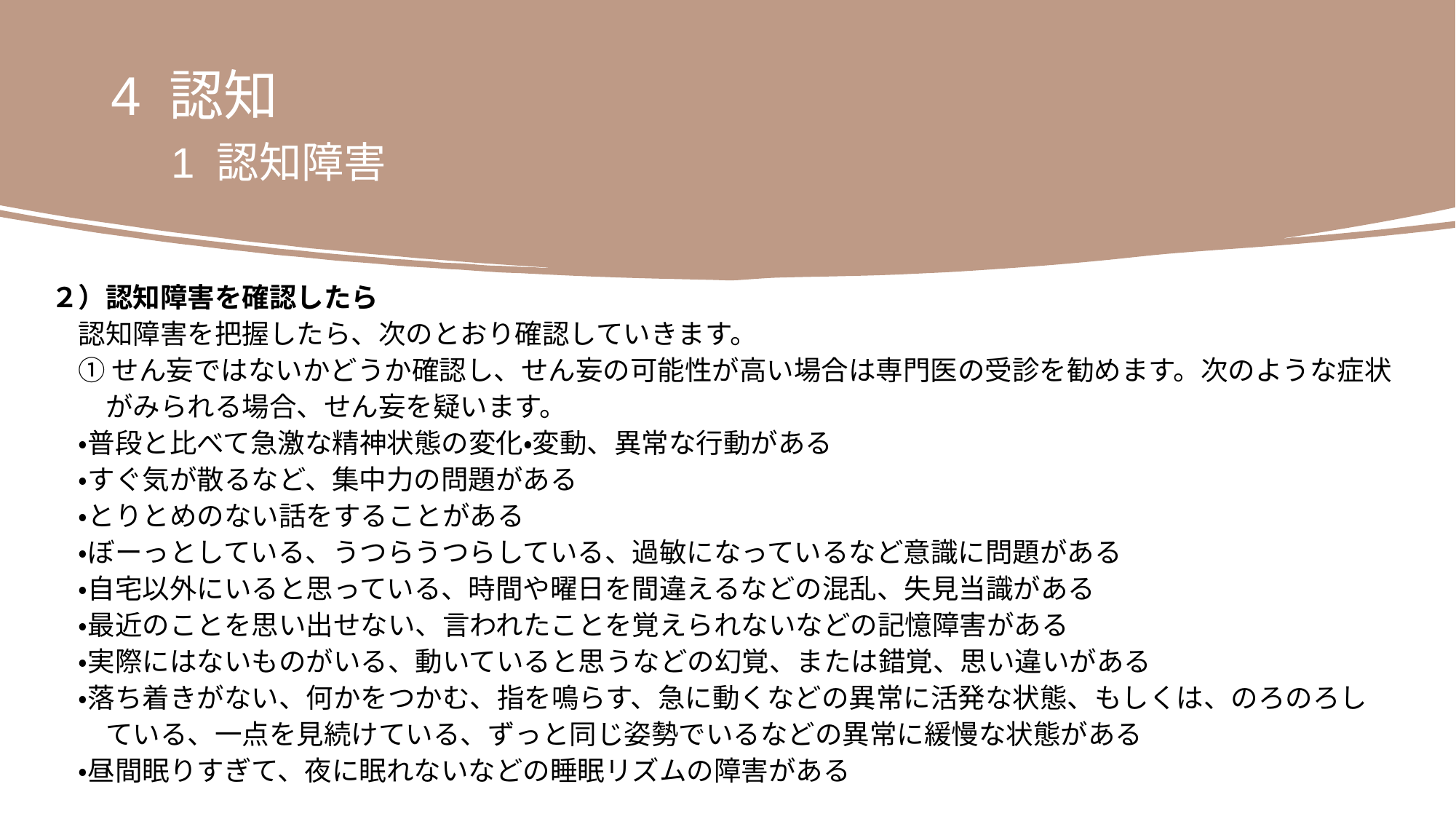

4 認知
　1 認知障害

２）認知障害を確認したら
　認知障害を把握したら、次のとおり確認していきます。
　① せん妄ではないかどうか確認し、せん妄の可能性が高い場合は専門医の受診を勧めます。次のような症状
　　がみられる場合、せん妄を疑います。
　・普段と比べて急激な精神状態の変化・変動、異常な行動がある
　・すぐ気が散るなど、集中力の問題がある
　・とりとめのない話をすることがある
　・ぼーっとしている、うつらうつらしている、過敏になっているなど意識に問題がある
　・自宅以外にいると思っている、時間や曜日を間違えるなどの混乱、失見当識がある
　・最近のことを思い出せない、言われたことを覚えられないなどの記憶障害がある
　・実際にはないものがいる、動いていると思うなどの幻覚、または錯覚、思い違いがある
　・落ち着きがない、何かをつかむ、指を鳴らす、急に動くなどの異常に活発な状態、もしくは、のろのろし
　　ている、一点を見続けている、ずっと同じ姿勢でいるなどの異常に緩慢な状態がある
　・昼間眠りすぎて、夜に眠れないなどの睡眠リズムの障害がある